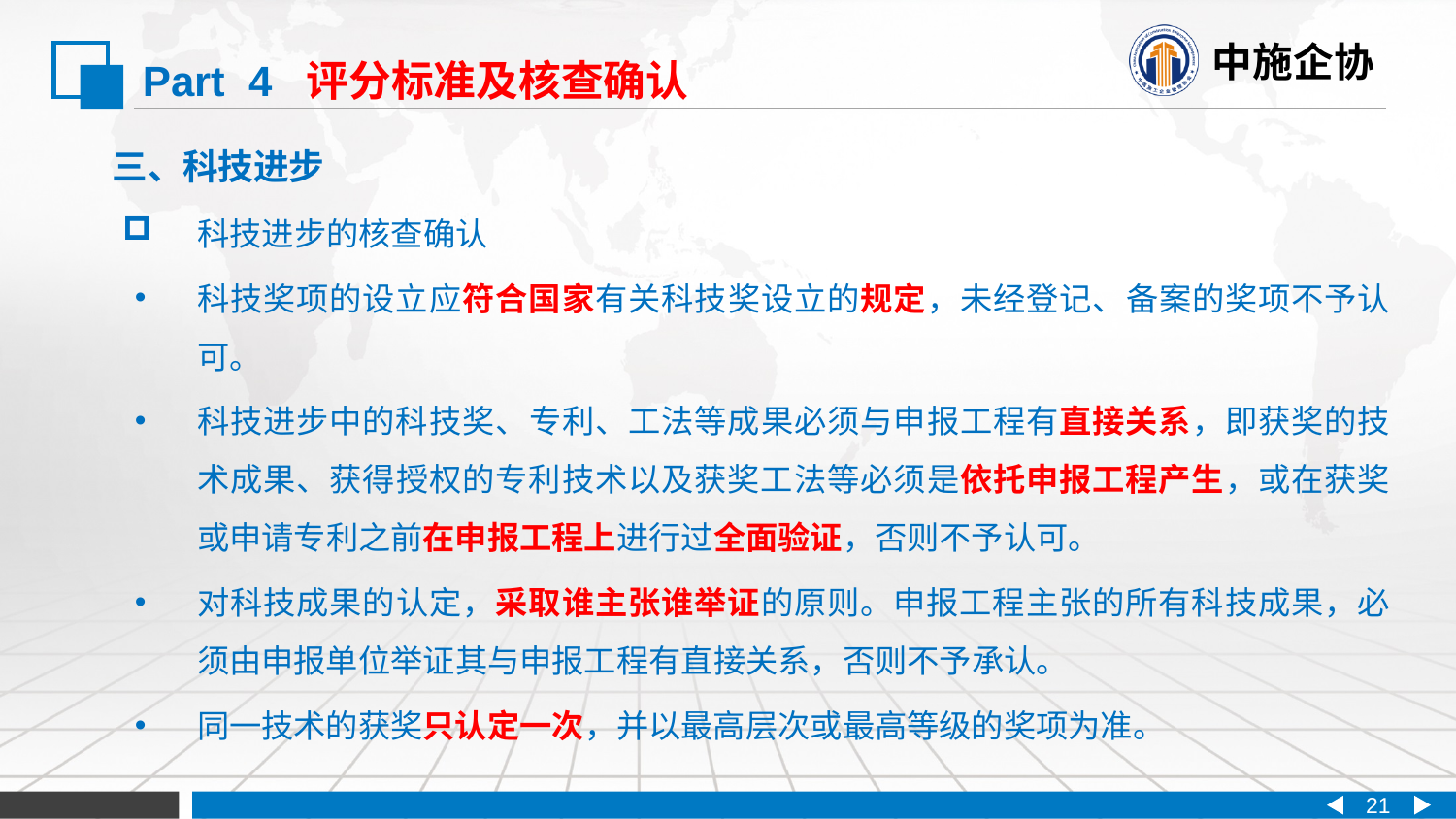

Part  4  评分标准及核查确认
   三、科技进步
 科技进步的核查确认
科技奖项的设立应符合国家有关科技奖设立的规定，未经登记、备案的奖项不予认可。
科技进步中的科技奖、专利、工法等成果必须与申报工程有直接关系，即获奖的技术成果、获得授权的专利技术以及获奖工法等必须是依托申报工程产生，或在获奖或申请专利之前在申报工程上进行过全面验证，否则不予认可。
对科技成果的认定，采取谁主张谁举证的原则。申报工程主张的所有科技成果，必须由申报单位举证其与申报工程有直接关系，否则不予承认。
同一技术的获奖只认定一次，并以最高层次或最高等级的奖项为准。